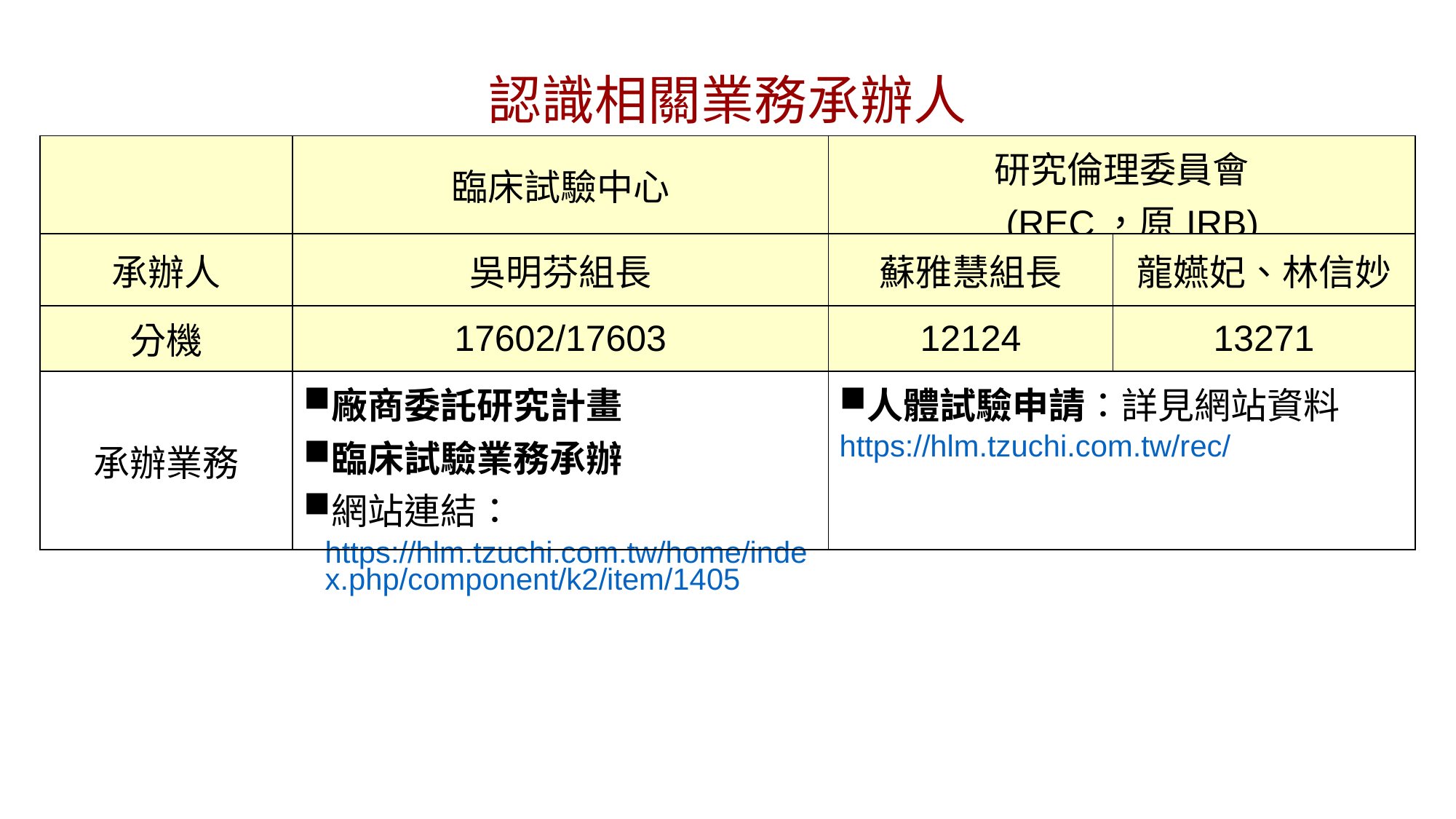

認識相關業務承辦人
|  | 臨床試驗中心 | 研究倫理委員會 (REC，原IRB) |  |
| --- | --- | --- | --- |
| 承辦人 | 吳明芬組長 | 蘇雅慧組長 | 龍嬿妃、林信妙 |
| 分機 | 17602/17603 | 12124 | 13271 |
| 承辦業務 | 廠商委託研究計畫 臨床試驗業務承辦 網站連結：https://hlm.tzuchi.com.tw/home/index.php/component/k2/item/1405 | 人體試驗申請：詳見網站資料 https://hlm.tzuchi.com.tw/rec/ |  |